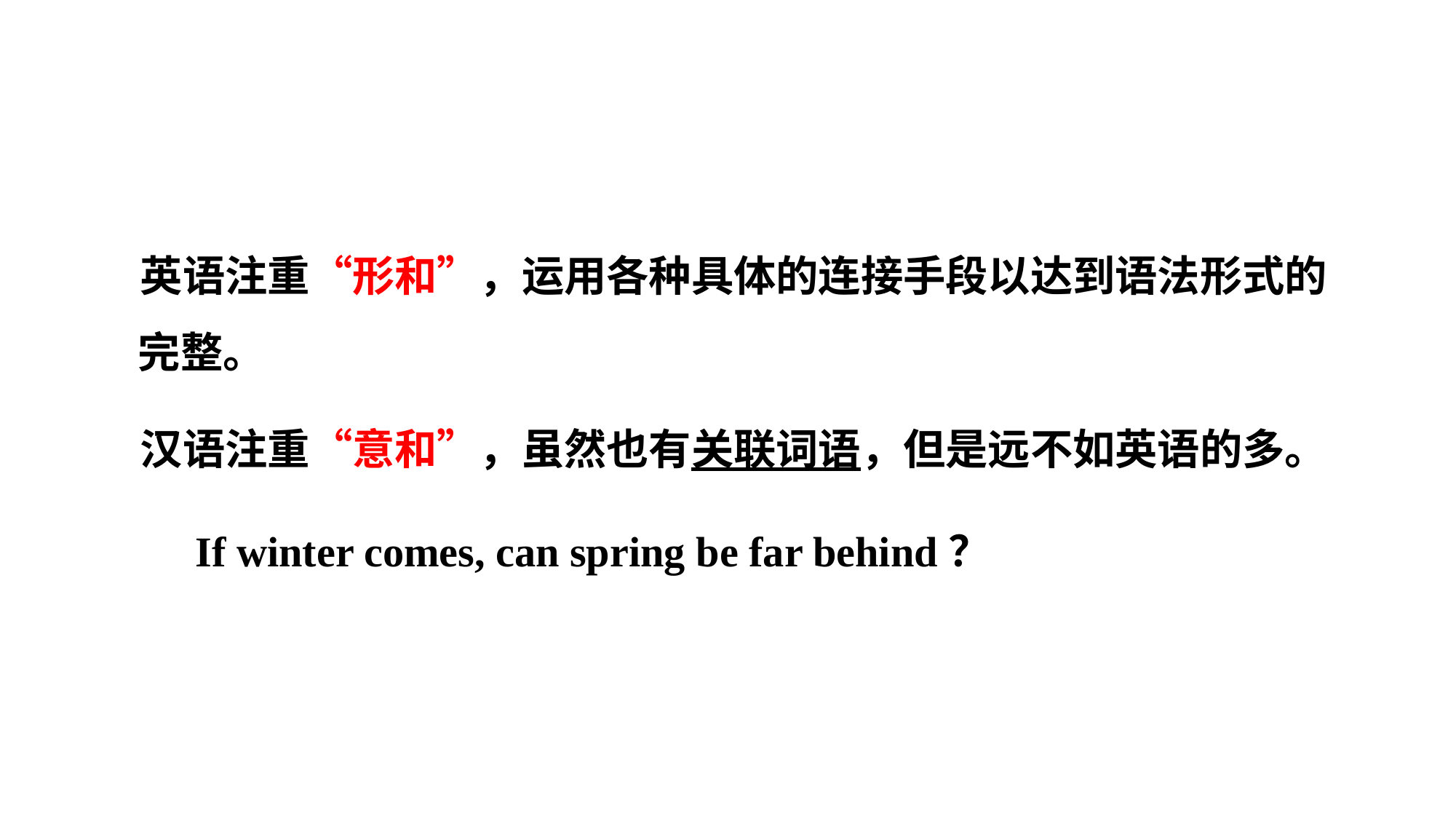

英语注重“形和”，运用各种具体的连接手段以达到语法形式的完整。
  汉语注重“意和”，虽然也有关联词语，但是远不如英语的多。
        If winter comes, can spring be far behind？